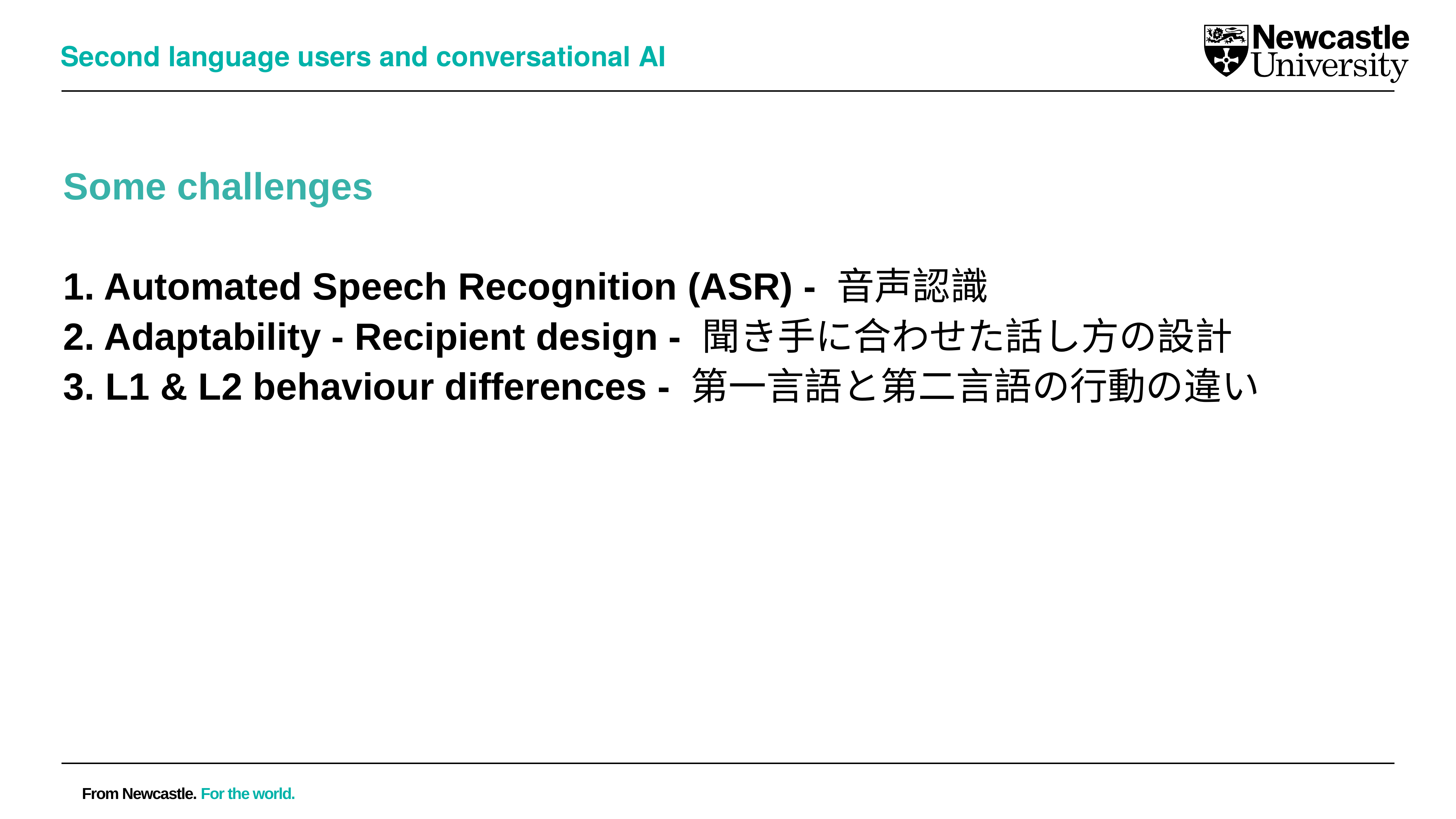

Second language users and conversational AI
Some challenges

1. Automated Speech Recognition (ASR) - 音声認識
2. Adaptability - Recipient design - 聞き手に合わせた話し方の設計
3. L1 & L2 behaviour differences - 第一言語と第二言語の行動の違い
72